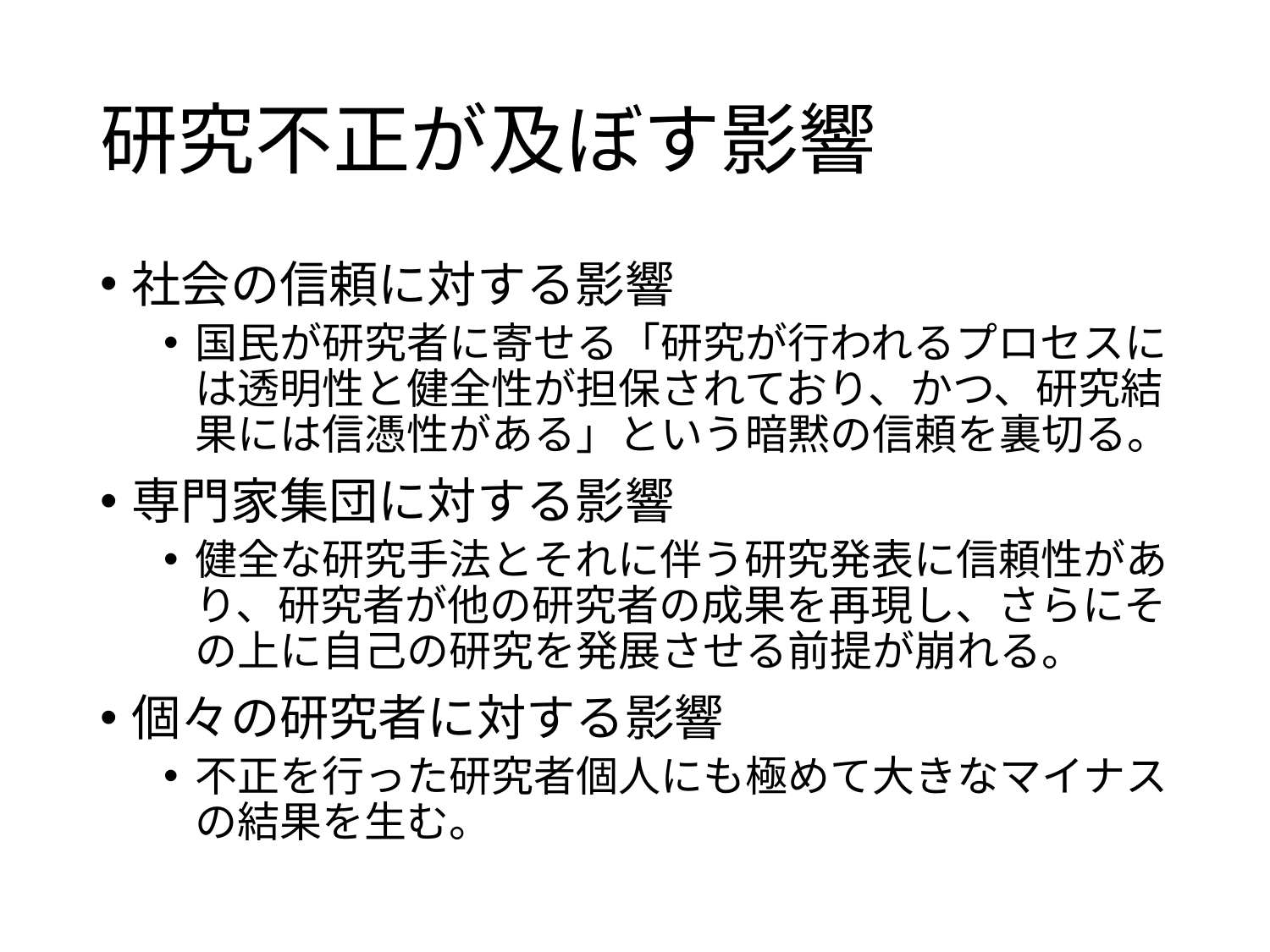

# 研究不正が及ぼす影響
社会の信頼に対する影響
国民が研究者に寄せる「研究が行われるプロセスには透明性と健全性が担保されており、かつ、研究結果には信憑性がある」という暗黙の信頼を裏切る。
専門家集団に対する影響
健全な研究手法とそれに伴う研究発表に信頼性があり、研究者が他の研究者の成果を再現し、さらにその上に自己の研究を発展させる前提が崩れる。
個々の研究者に対する影響
不正を行った研究者個人にも極めて大きなマイナスの結果を生む。